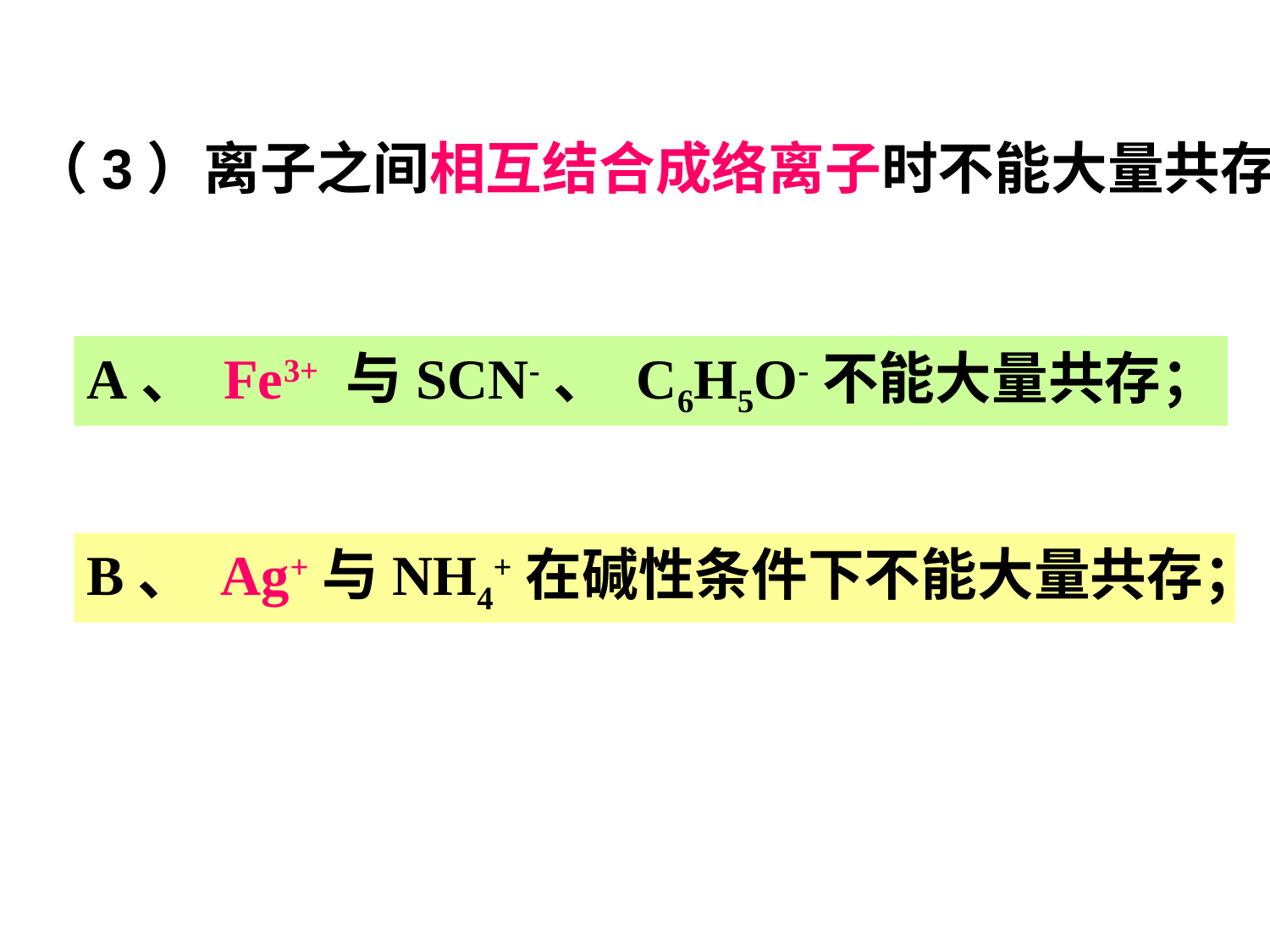

（3）离子之间相互结合成络离子时不能大量共存
A、 Fe3+ 与SCN-、 C6H5O-不能大量共存；
B、 Ag+与NH4+在碱性条件下不能大量共存；